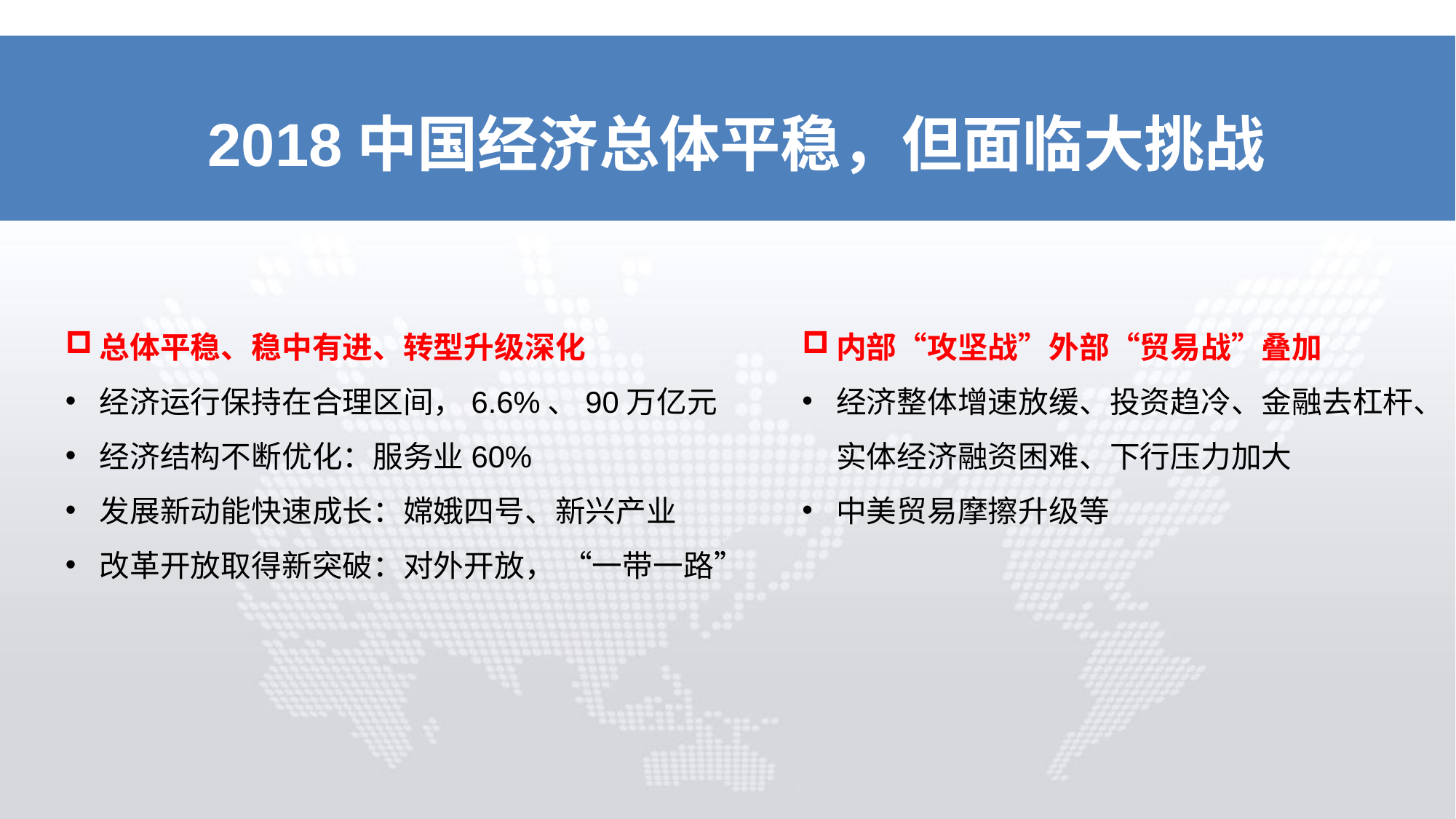

2018中国经济总体平稳，但面临大挑战
总体平稳、稳中有进、转型升级深化
经济运行保持在合理区间，6.6%、90万亿元
经济结构不断优化：服务业60%
发展新动能快速成长：嫦娥四号、新兴产业
改革开放取得新突破：对外开放， “一带一路”
内部“攻坚战”外部“贸易战”叠加
经济整体增速放缓、投资趋冷、金融去杠杆、实体经济融资困难、下行压力加大
中美贸易摩擦升级等